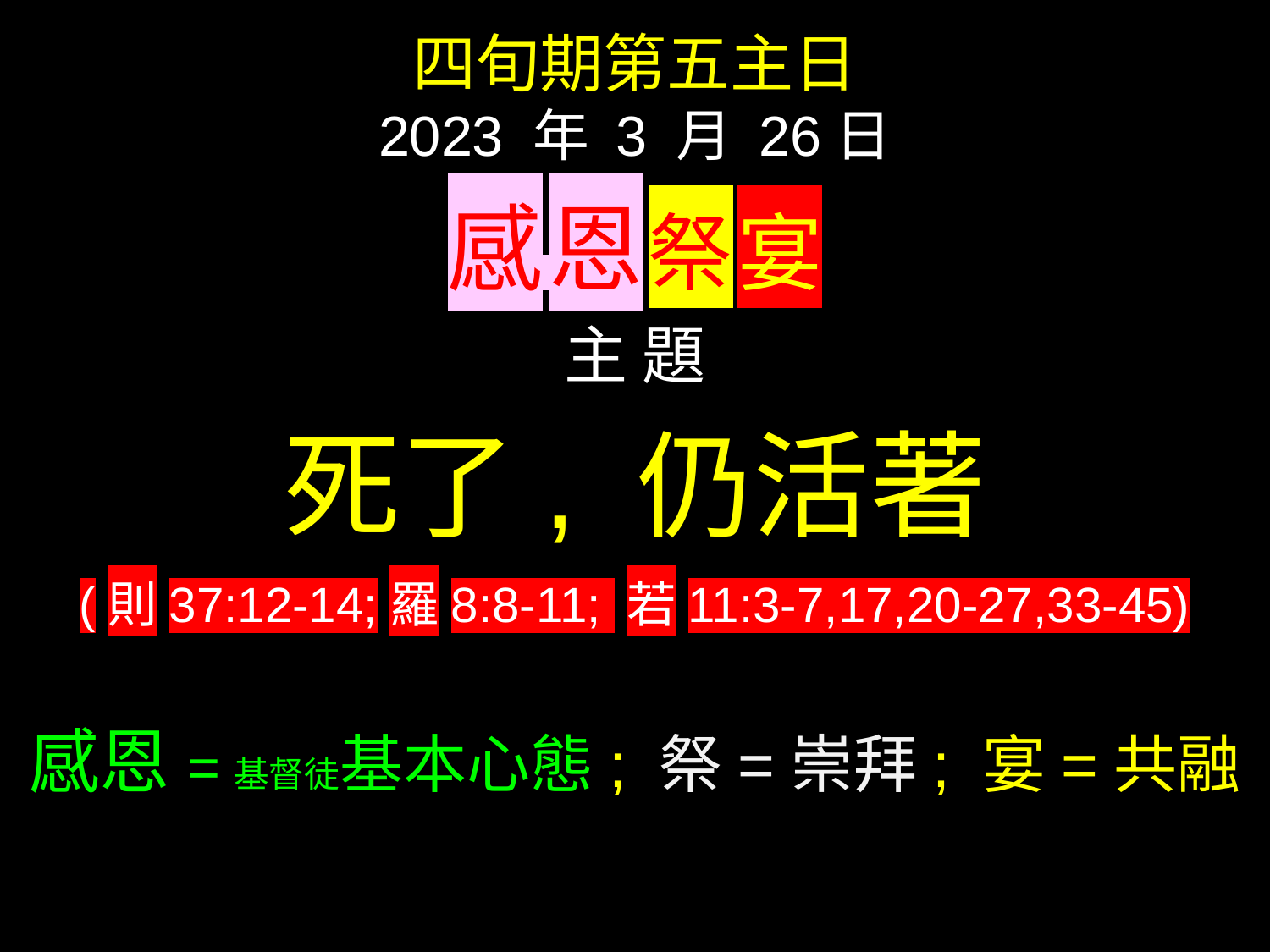

四旬期第五主日
2023 年 3 月 26日
感 恩 祭 宴

主 題
死了, 仍活著
(則37:12-14;羅8:8-11; 若11:3-7,17,20-27,33-45)

感恩=基督徒基本心態; 祭=崇拜; 宴=共融